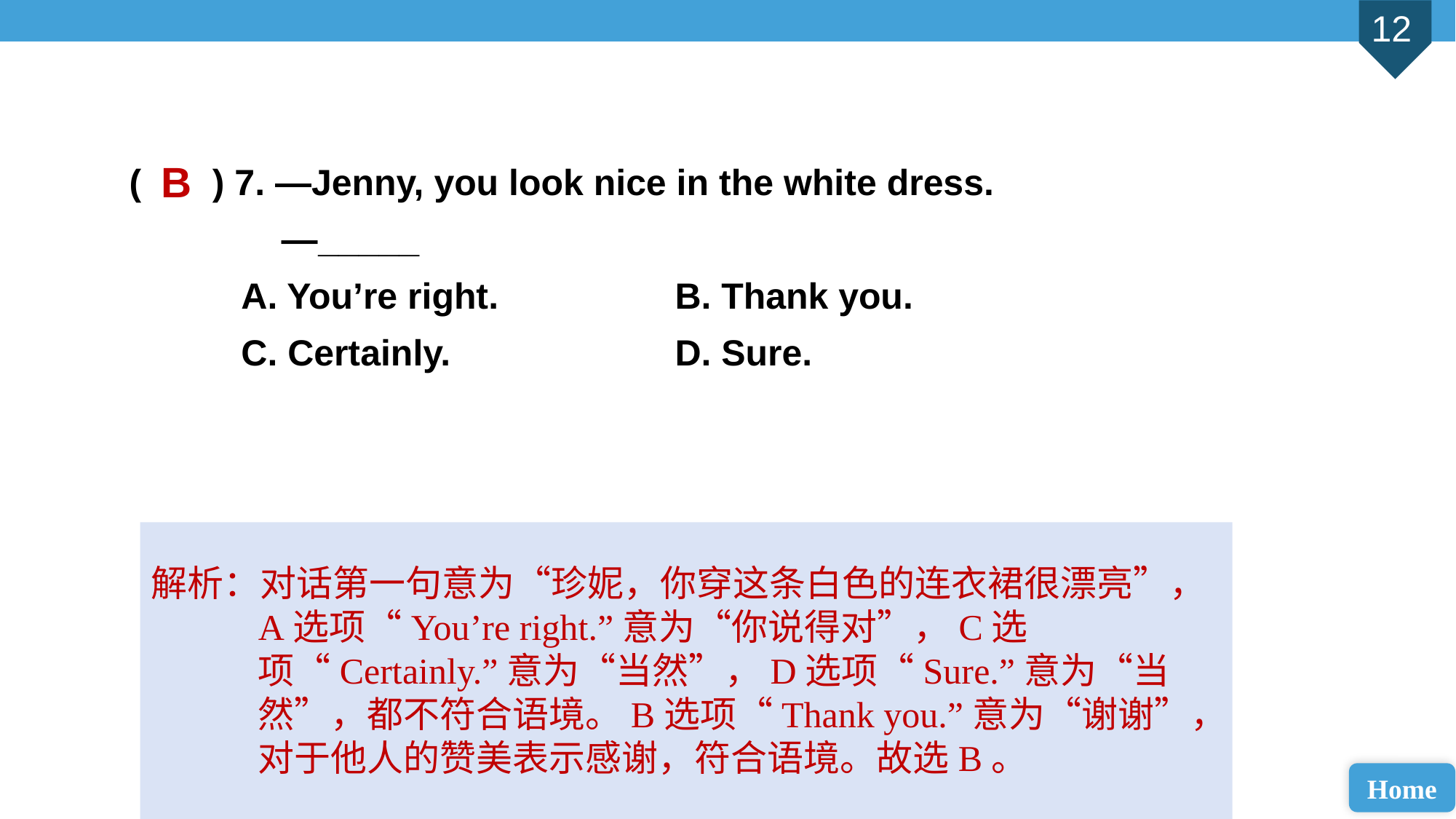

(       ) 7. —Jenny, you look nice in the white dress.
               —_____
           A. You’re right. 		B. Thank you.
           C. Certainly. 		D. Sure.
B

解析：对话第一句意为“珍妮，你穿这条白色的连衣裙很漂亮”，A选项“You’re right.”意为“你说得对”，C选项“Certainly.”意为“当然”，D选项“Sure.”意为“当然”，都不符合语境。B选项“Thank you.”意为“谢谢”，对于他人的赞美表示感谢，符合语境。故选B。